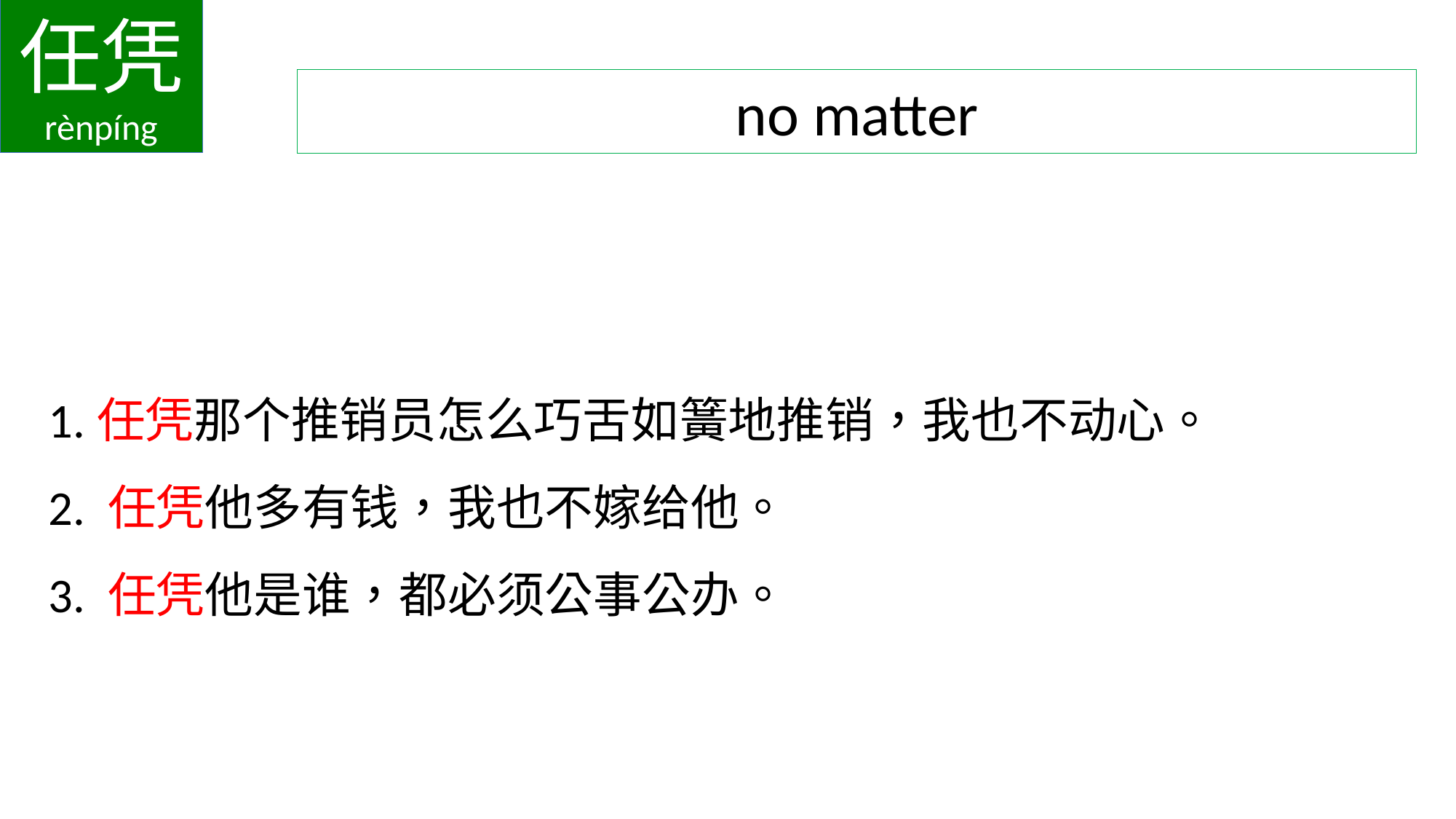

任凭
rènpíng
no matter
1.任凭那个推销员怎么巧舌如簧地推销，我也不动心。
2. 任凭他多有钱，我也不嫁给他。
3. 任凭他是谁，都必须公事公办。